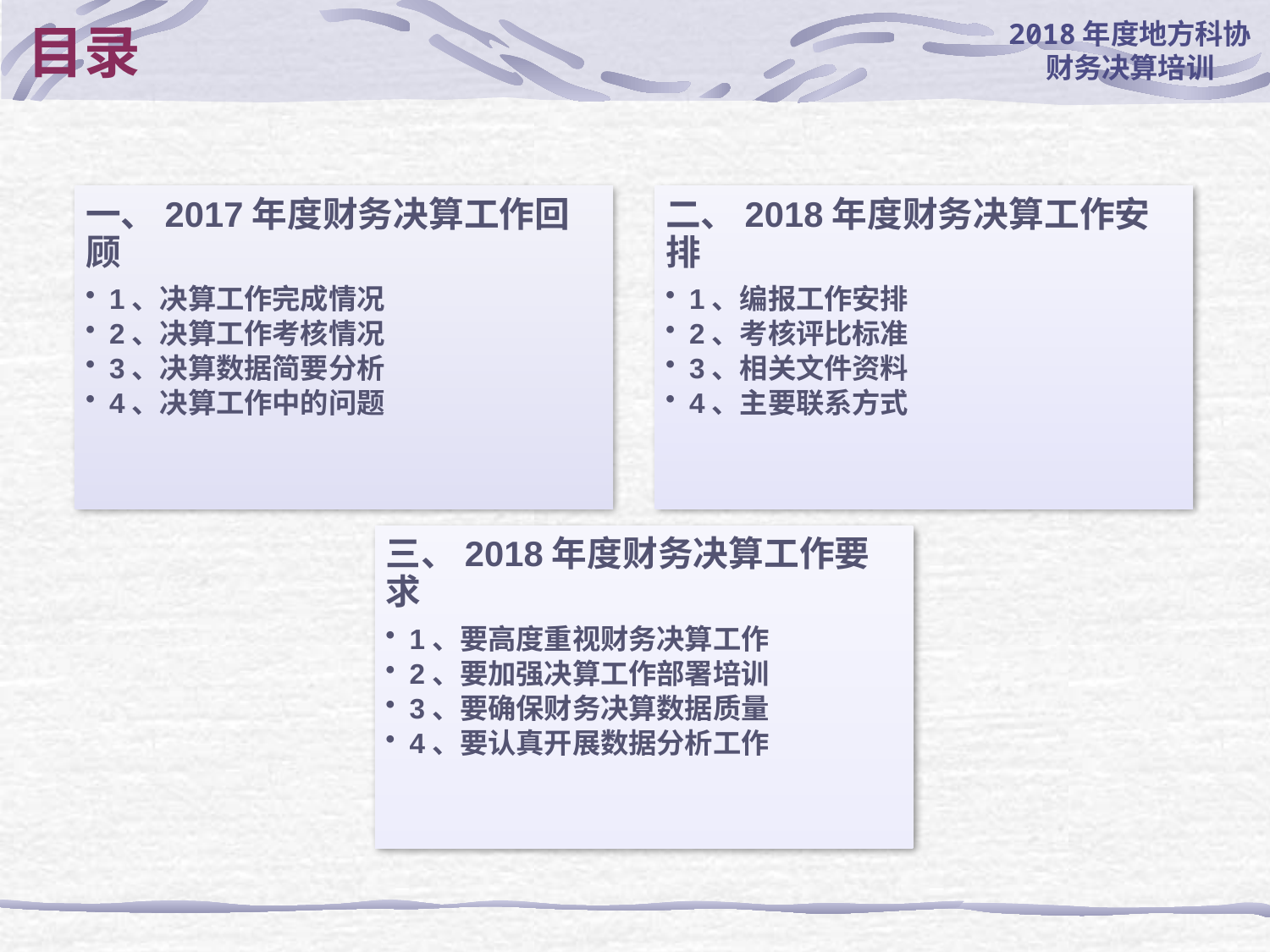

# 目录
一、2017年度财务决算工作回顾
1、决算工作完成情况
2、决算工作考核情况
3、决算数据简要分析
4、决算工作中的问题
二、2018年度财务决算工作安排
1、编报工作安排
2、考核评比标准
3、相关文件资料
4、主要联系方式
三、2018年度财务决算工作要求
1、要高度重视财务决算工作
2、要加强决算工作部署培训
3、要确保财务决算数据质量
4、要认真开展数据分析工作